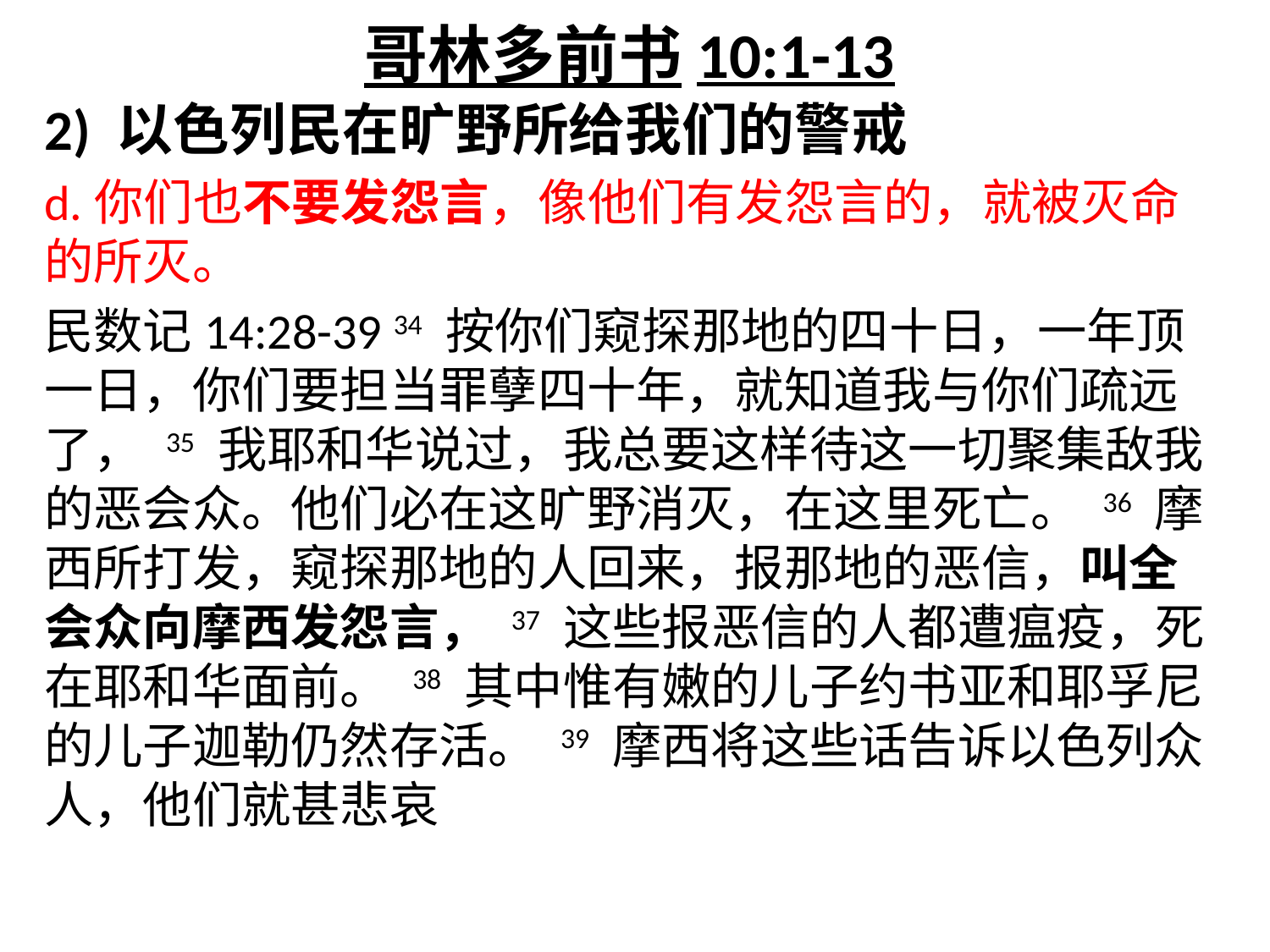

哥林多前书10:1-13
2) 以色列民在旷野所给我们的警戒
d.你们也不要发怨言，像他们有发怨言的，就被灭命的所灭。
民数记14:28-39 34 按你们窥探那地的四十日，一年顶一日，你们要担当罪孽四十年，就知道我与你们疏远了， 35 我耶和华说过，我总要这样待这一切聚集敌我的恶会众。他们必在这旷野消灭，在这里死亡。 36 摩西所打发，窥探那地的人回来，报那地的恶信，叫全会众向摩西发怨言， 37 这些报恶信的人都遭瘟疫，死在耶和华面前。 38 其中惟有嫩的儿子约书亚和耶孚尼的儿子迦勒仍然存活。 39 摩西将这些话告诉以色列众人，他们就甚悲哀